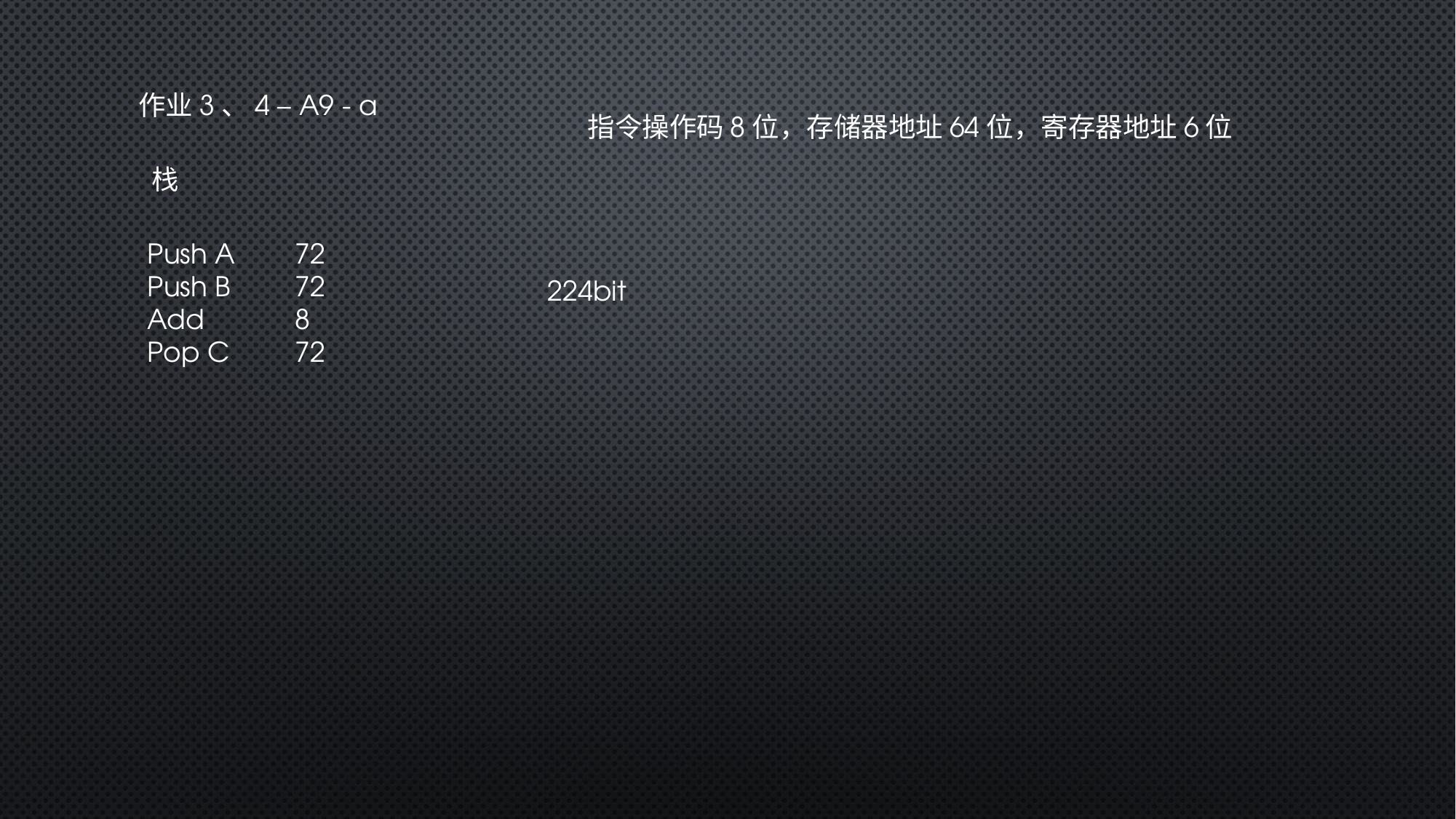

作业3、4 – A9 - a
指令操作码8位，存储器地址64位，寄存器地址6位
栈
Push A
Push B
Add
Pop C
72
72
8
72
224bit